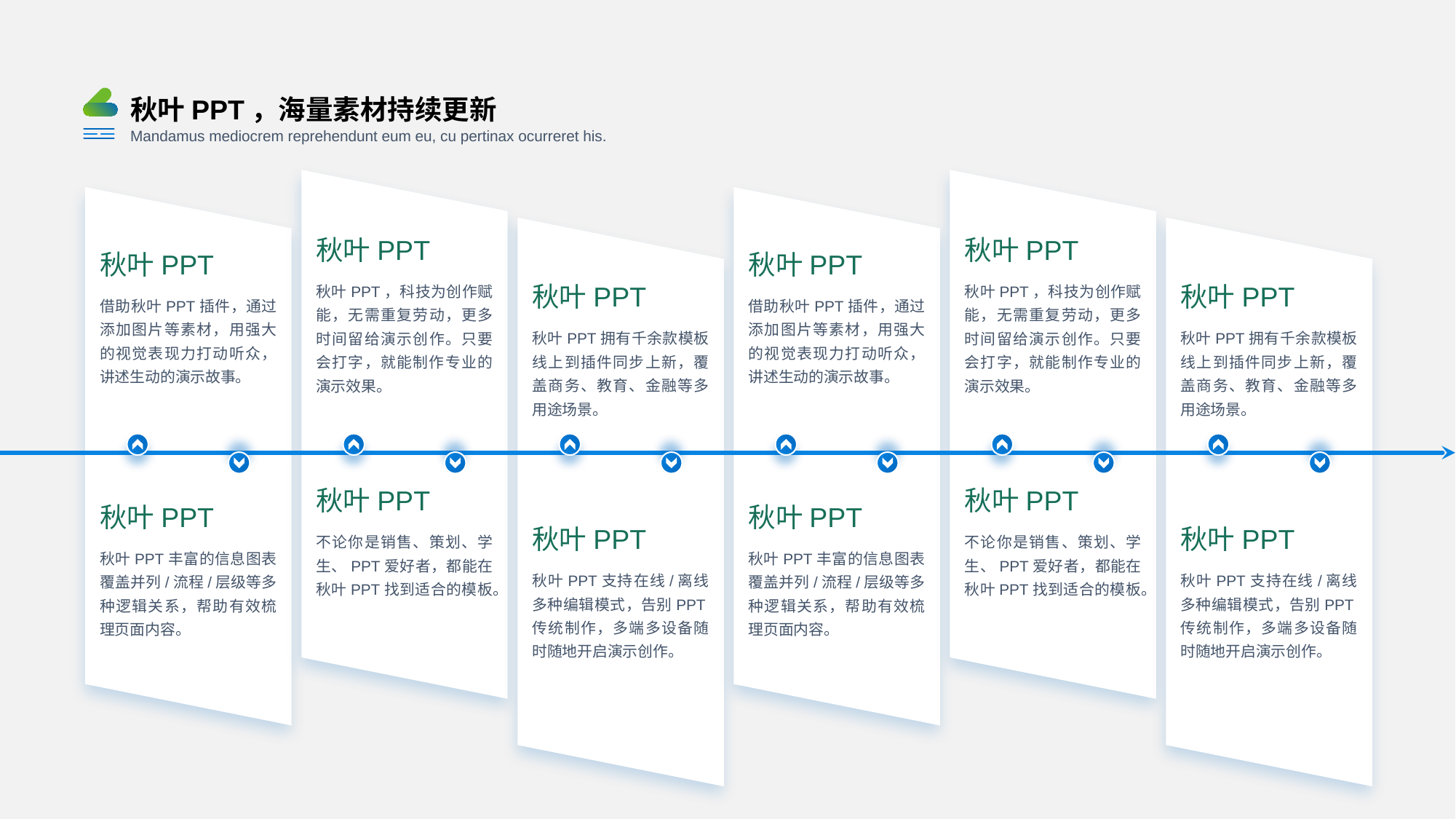

秋叶PPT，海量素材持续更新

Mandamus mediocrem reprehendunt eum eu, cu pertinax ocurreret his.
秋叶PPT
秋叶PPT
秋叶PPT
秋叶PPT
秋叶PPT，科技为创作赋能，无需重复劳动，更多时间留给演示创作。只要会打字，就能制作专业的演示效果。
秋叶PPT，科技为创作赋能，无需重复劳动，更多时间留给演示创作。只要会打字，就能制作专业的演示效果。
秋叶PPT
秋叶PPT
借助秋叶PPT插件，通过添加图片等素材，用强大的视觉表现力打动听众，讲述生动的演示故事。
借助秋叶PPT插件，通过添加图片等素材，用强大的视觉表现力打动听众，讲述生动的演示故事。
秋叶PPT拥有千余款模板线上到插件同步上新，覆盖商务、教育、金融等多用途场景。
秋叶PPT拥有千余款模板线上到插件同步上新，覆盖商务、教育、金融等多用途场景。

秋叶PPT
秋叶PPT
秋叶PPT
秋叶PPT
秋叶PPT
秋叶PPT
不论你是销售、策划、学生、PPT爱好者，都能在秋叶PPT找到适合的模板。
不论你是销售、策划、学生、PPT爱好者，都能在秋叶PPT找到适合的模板。
秋叶PPT丰富的信息图表覆盖并列/流程/层级等多种逻辑关系，帮助有效梳理页面内容。
秋叶PPT丰富的信息图表覆盖并列/流程/层级等多种逻辑关系，帮助有效梳理页面内容。
秋叶PPT支持在线/离线多种编辑模式，告别PPT传统制作，多端多设备随时随地开启演示创作。
秋叶PPT支持在线/离线多种编辑模式，告别PPT传统制作，多端多设备随时随地开启演示创作。